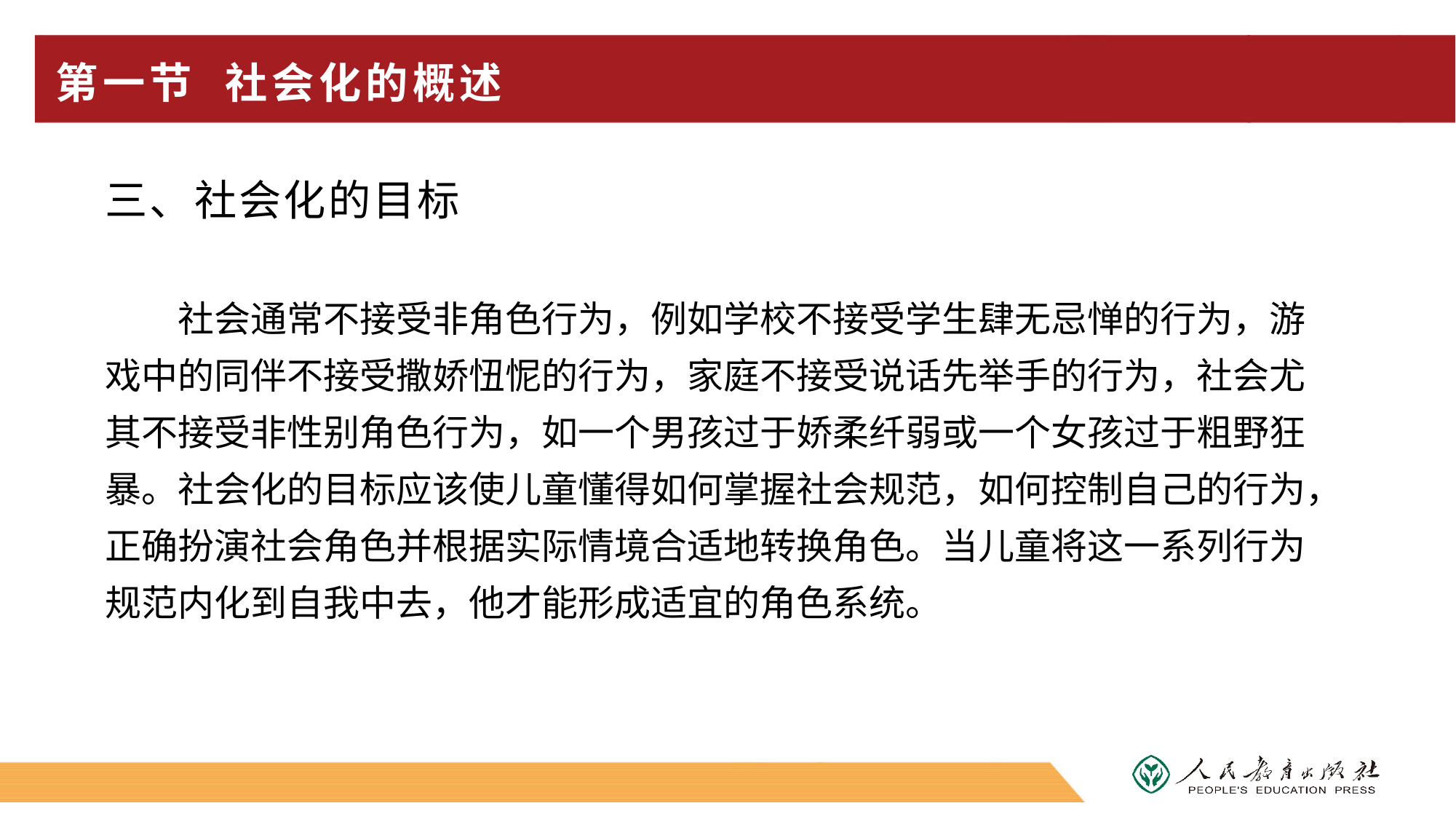

# 第一节  社会化的概述
三、社会化的目标
社会通常不接受非角色行为，例如学校不接受学生肆无忌惮的行为，游戏中的同伴不接受撒娇忸怩的行为，家庭不接受说话先举手的行为，社会尤其不接受非性别角色行为，如一个男孩过于娇柔纤弱或一个女孩过于粗野狂暴。社会化的目标应该使儿童懂得如何掌握社会规范，如何控制自己的行为，正确扮演社会角色并根据实际情境合适地转换角色。当儿童将这一系列行为规范内化到自我中去，他才能形成适宜的角色系统。